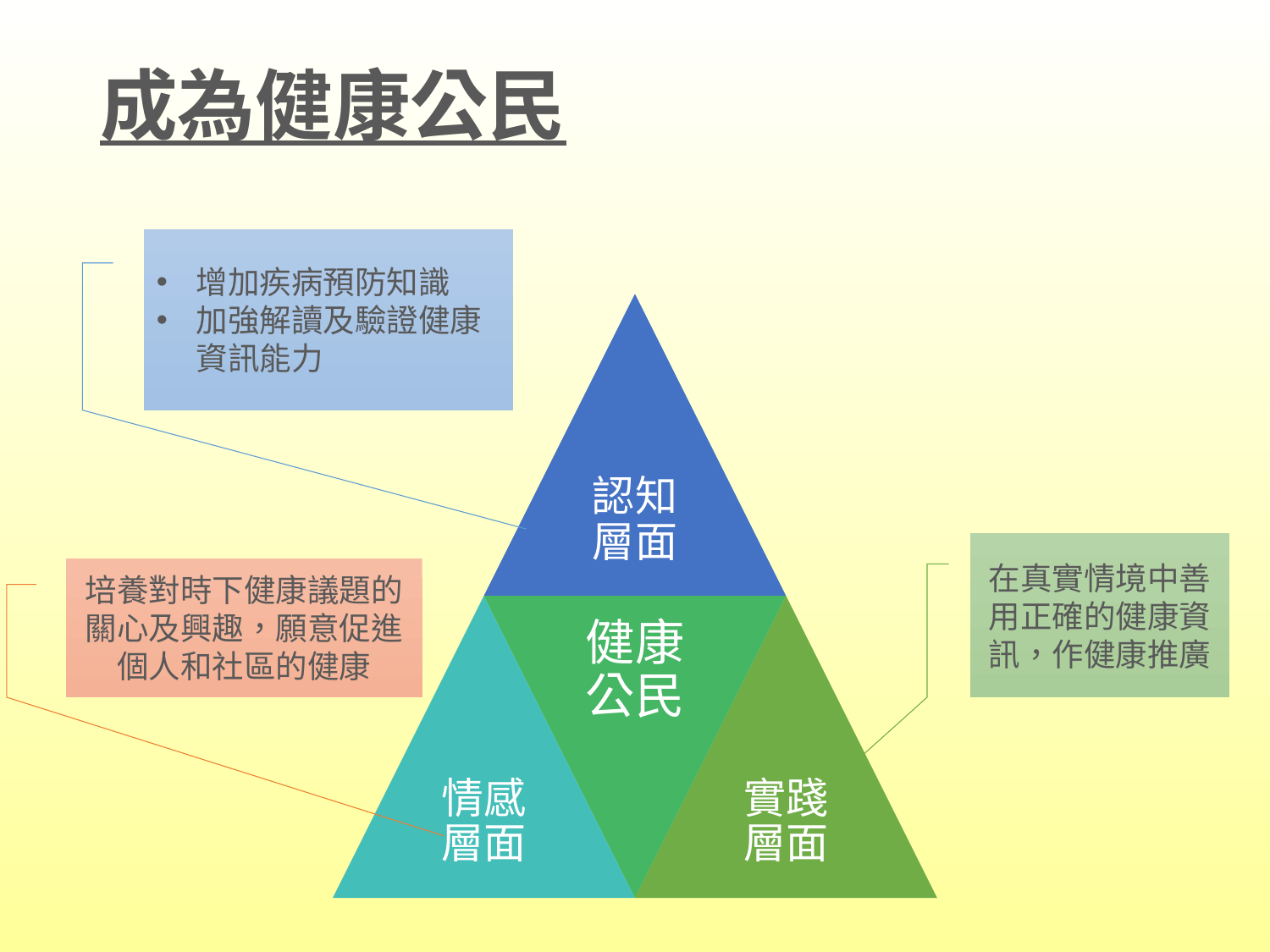

# 成為健康公民
增加疾病預防知識
加強解讀及驗證健康資訊能力
認知層面
情感層面
健康公民
實踐層面
在真實情境中善用正確的健康資訊，作健康推廣
培養對時下健康議題的關心及興趣，願意促進個人和社區的健康